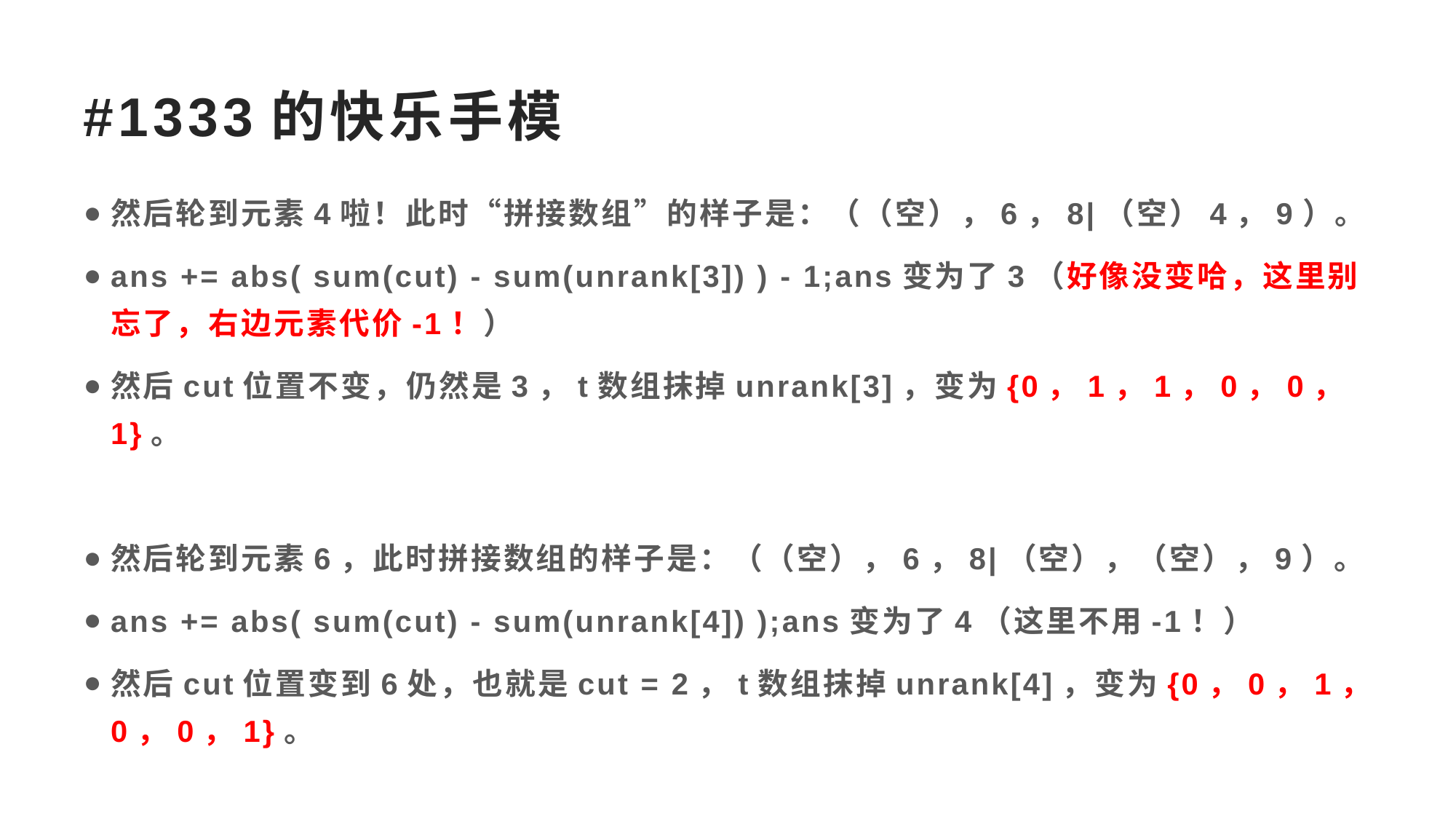

# #1333的快乐手模
然后轮到元素4啦！此时“拼接数组”的样子是：（（空），6，8|（空）4，9）。
ans += abs( sum(cut) - sum(unrank[3]) ) - 1;ans变为了3（好像没变哈，这里别忘了，右边元素代价-1！）
然后cut位置不变，仍然是3，t数组抹掉unrank[3]，变为{0，1，1，0，0，1}。

然后轮到元素6，此时拼接数组的样子是：（（空），6，8|（空），（空），9）。
ans += abs( sum(cut) - sum(unrank[4]) );ans变为了4（这里不用-1！）
然后cut位置变到6处，也就是cut = 2，t数组抹掉unrank[4]，变为{0，0，1，0，0，1}。